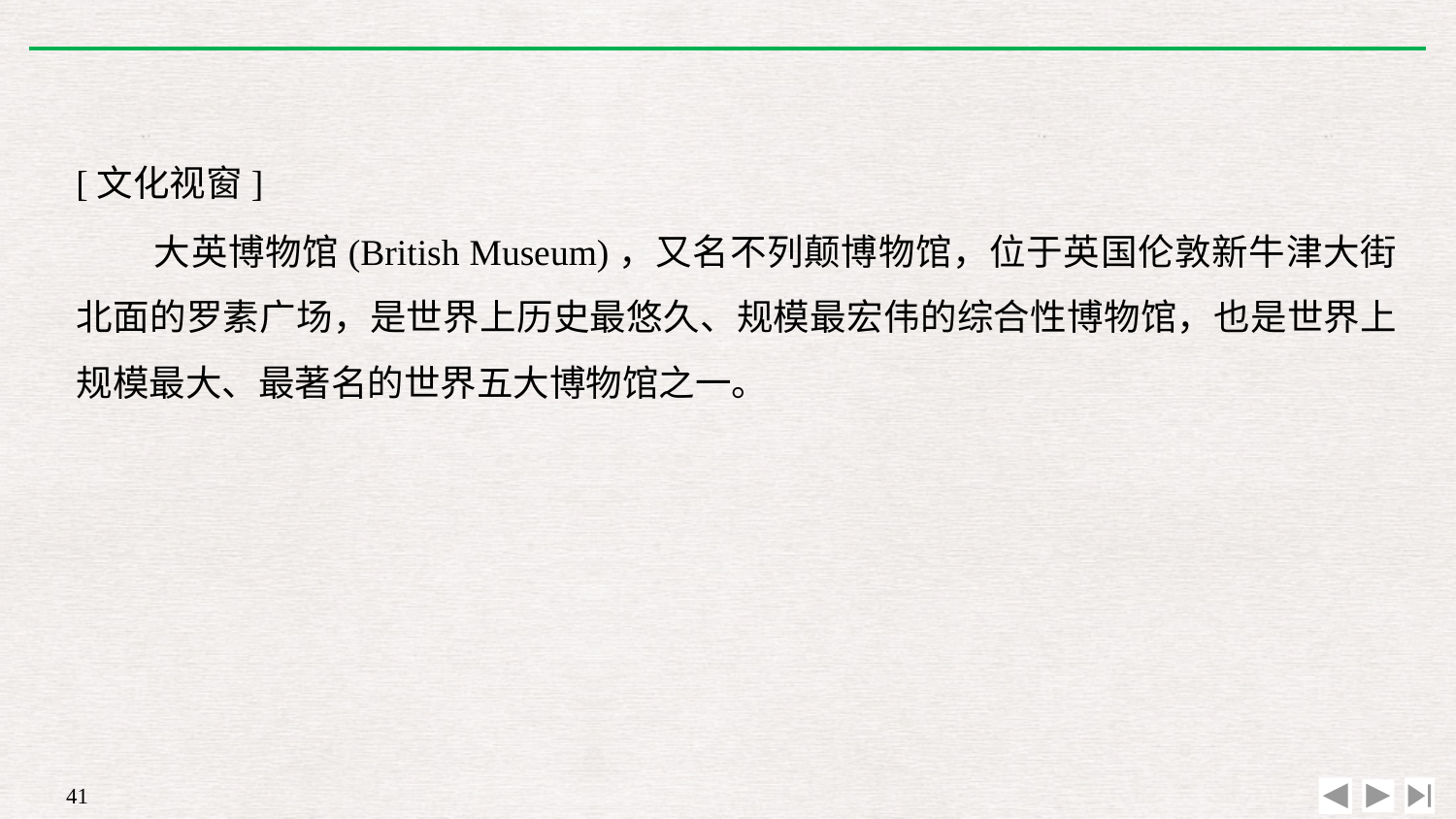

[文化视窗]
大英博物馆(British Museum)，又名不列颠博物馆，位于英国伦敦新牛津大街北面的罗素广场，是世界上历史最悠久、规模最宏伟的综合性博物馆，也是世界上规模最大、最著名的世界五大博物馆之一。